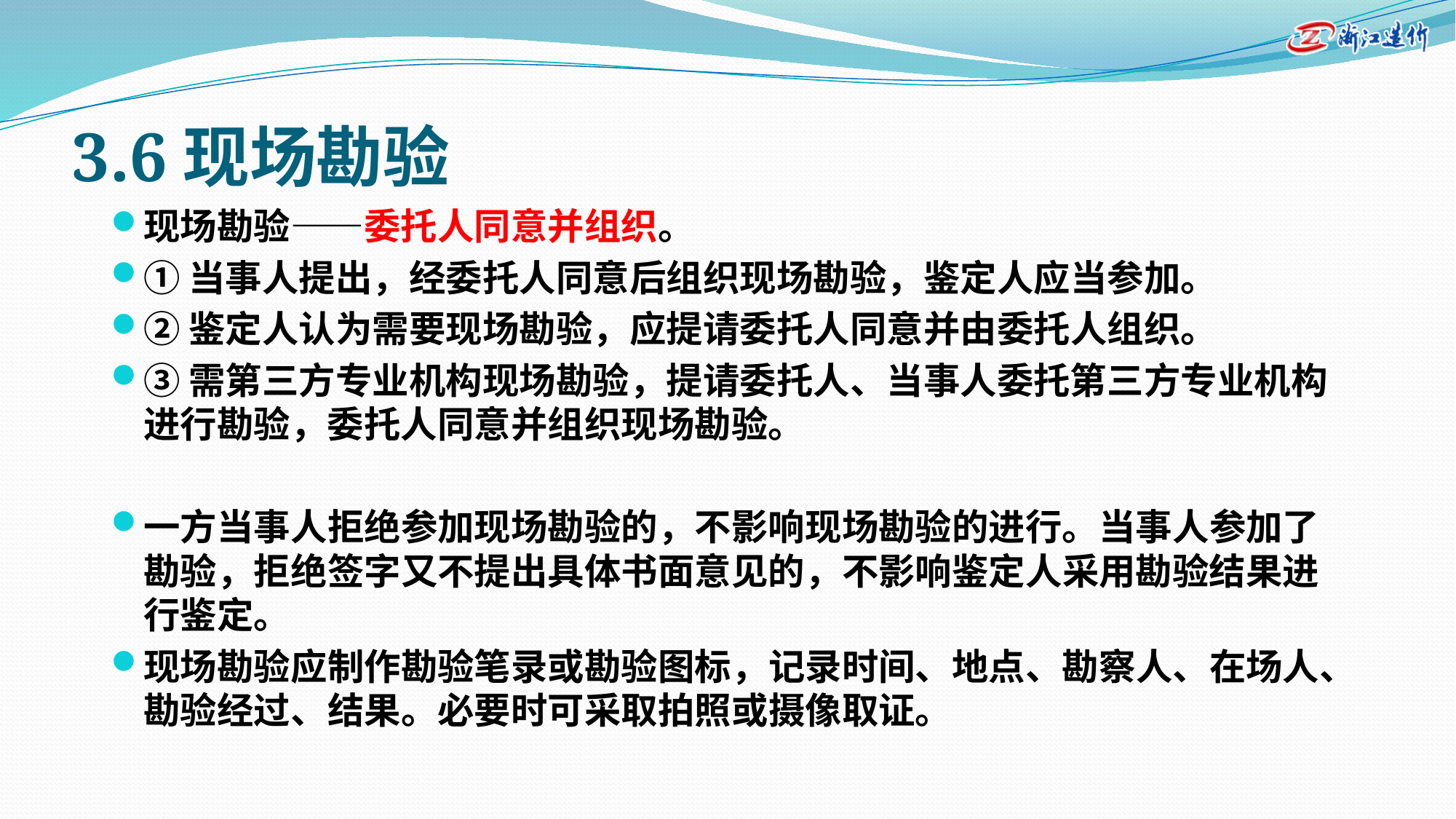

# 3.6现场勘验
现场勘验——委托人同意并组织。
①当事人提出，经委托人同意后组织现场勘验，鉴定人应当参加。
②鉴定人认为需要现场勘验，应提请委托人同意并由委托人组织。
③需第三方专业机构现场勘验，提请委托人、当事人委托第三方专业机构进行勘验，委托人同意并组织现场勘验。

一方当事人拒绝参加现场勘验的，不影响现场勘验的进行。当事人参加了勘验，拒绝签字又不提出具体书面意见的，不影响鉴定人采用勘验结果进行鉴定。
现场勘验应制作勘验笔录或勘验图标，记录时间、地点、勘察人、在场人、勘验经过、结果。必要时可采取拍照或摄像取证。